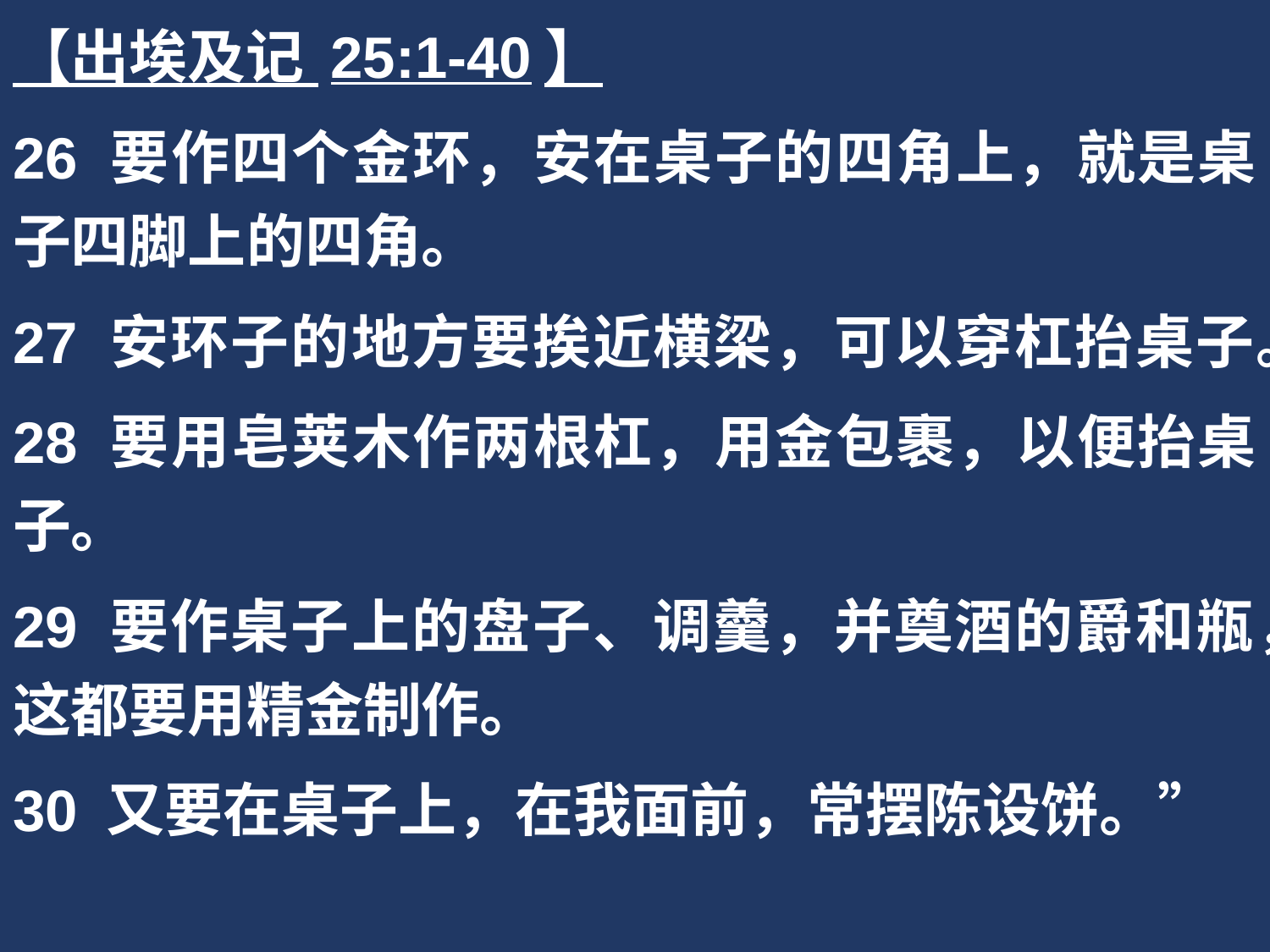

【出埃及记 25:1-40】
26 要作四个金环，安在桌子的四角上，就是桌子四脚上的四角。
27 安环子的地方要挨近横梁，可以穿杠抬桌子。
28 要用皂荚木作两根杠，用金包裹，以便抬桌子。
29 要作桌子上的盘子、调羹，并奠酒的爵和瓶，这都要用精金制作。
30 又要在桌子上，在我面前，常摆陈设饼。”